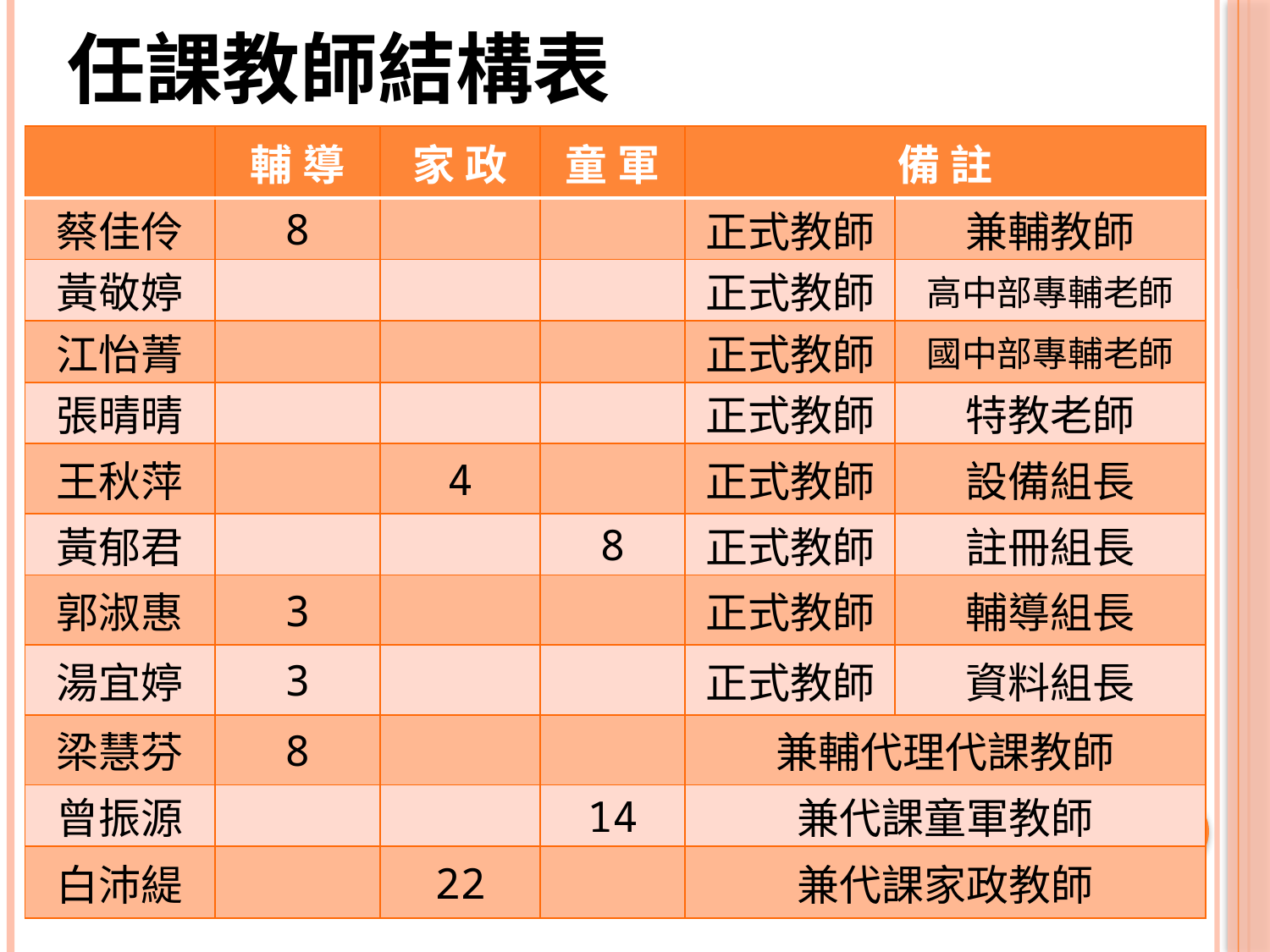

# 任課教師結構表
|  | 輔 導 | 家 政 | 童 軍 | 備 註 |  |
| --- | --- | --- | --- | --- | --- |
| 蔡佳伶 | 8 |  |  | 正式教師 | 兼輔教師 |
| 黃敬婷 |  |  |  | 正式教師 | 高中部專輔老師 |
| 江怡菁 |  |  |  | 正式教師 | 國中部專輔老師 |
| 張晴晴 |  |  |  | 正式教師 | 特教老師 |
| 王秋萍 |  | 4 |  | 正式教師 | 設備組長 |
| 黃郁君 |  |  | 8 | 正式教師 | 註冊組長 |
| 郭淑惠 | 3 |  |  | 正式教師 | 輔導組長 |
| 湯宜婷 | 3 |  |  | 正式教師 | 資料組長 |
| 梁慧芬 | 8 |  |  | 兼輔代理代課教師 |  |
| 曾振源 |  |  | 14 | 兼代課童軍教師 |  |
| 白沛緹 |  | 22 |  | 兼代課家政教師 |  |